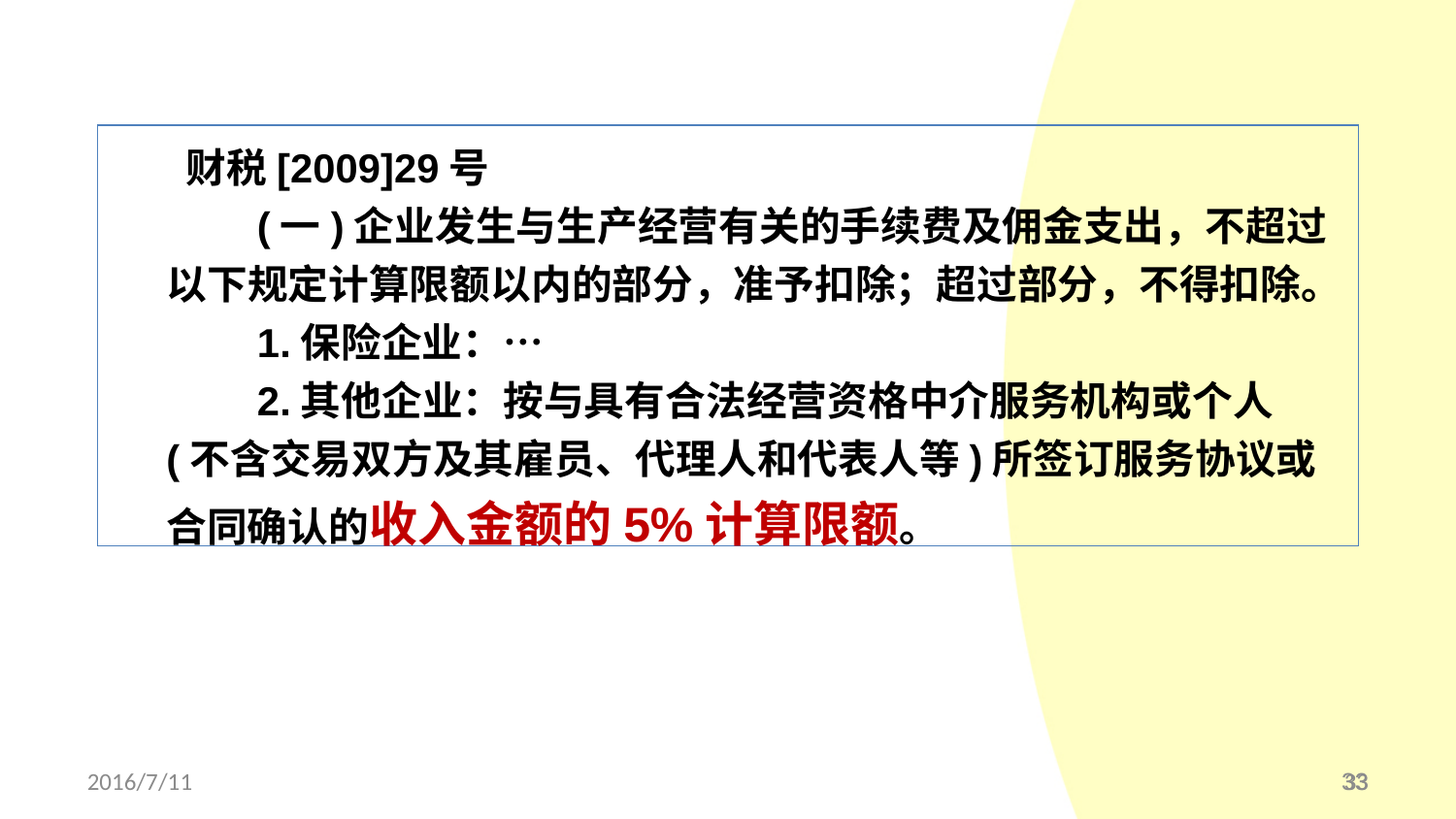

财税[2009]29号
　　(一)企业发生与生产经营有关的手续费及佣金支出，不超过以下规定计算限额以内的部分，准予扣除；超过部分，不得扣除。
　　1.保险企业：…
　　2.其他企业：按与具有合法经营资格中介服务机构或个人(不含交易双方及其雇员、代理人和代表人等)所签订服务协议或合同确认的收入金额的5%计算限额。
2016/7/11
33
33